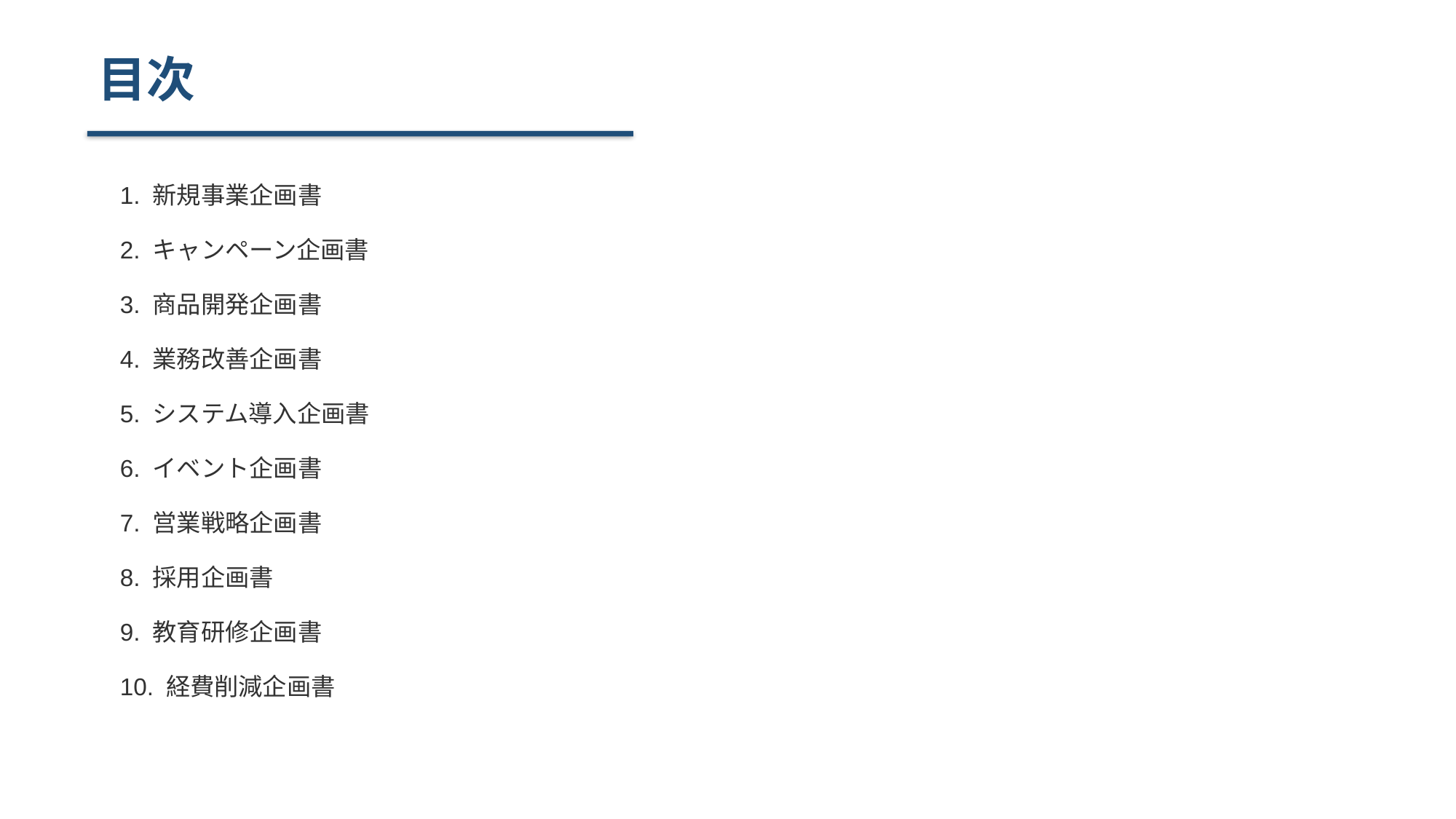

目次

1. 新規事業企画書
2. キャンペーン企画書
3. 商品開発企画書
4. 業務改善企画書
5. システム導入企画書
6. イベント企画書
7. 営業戦略企画書
8. 採用企画書
9. 教育研修企画書
10. 経費削減企画書